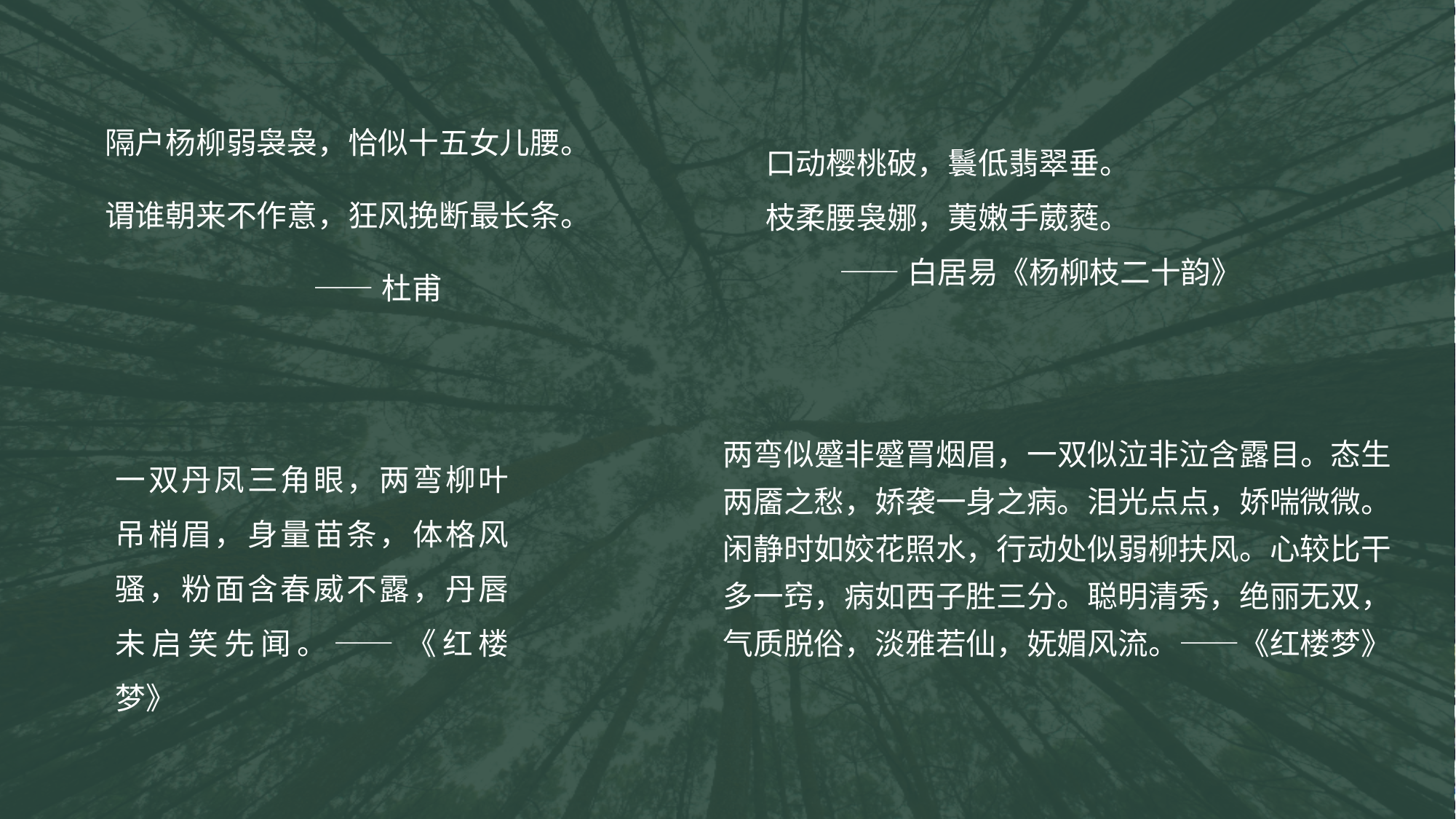

隔户杨柳弱袅袅，恰似十五女儿腰。
谓谁朝来不作意，狂风挽断最长条。
                               ——杜甫
口动樱桃破，鬟低翡翠垂。
枝柔腰袅娜，荑嫩手葳蕤。
           ——白居易《杨柳枝二十韵》
两弯似蹙非蹙罥烟眉，一双似泣非泣含露目。态生两靥之愁，娇袭一身之病。泪光点点，娇喘微微。闲静时如姣花照水，行动处似弱柳扶风。心较比干多一窍，病如西子胜三分。聪明清秀，绝丽无双，气质脱俗，淡雅若仙，妩媚风流。——《红楼梦》

一双丹凤三角眼，两弯柳叶吊梢眉，身量苗条，体格风骚，粉面含春威不露，丹唇未启笑先闻。——《红楼梦》